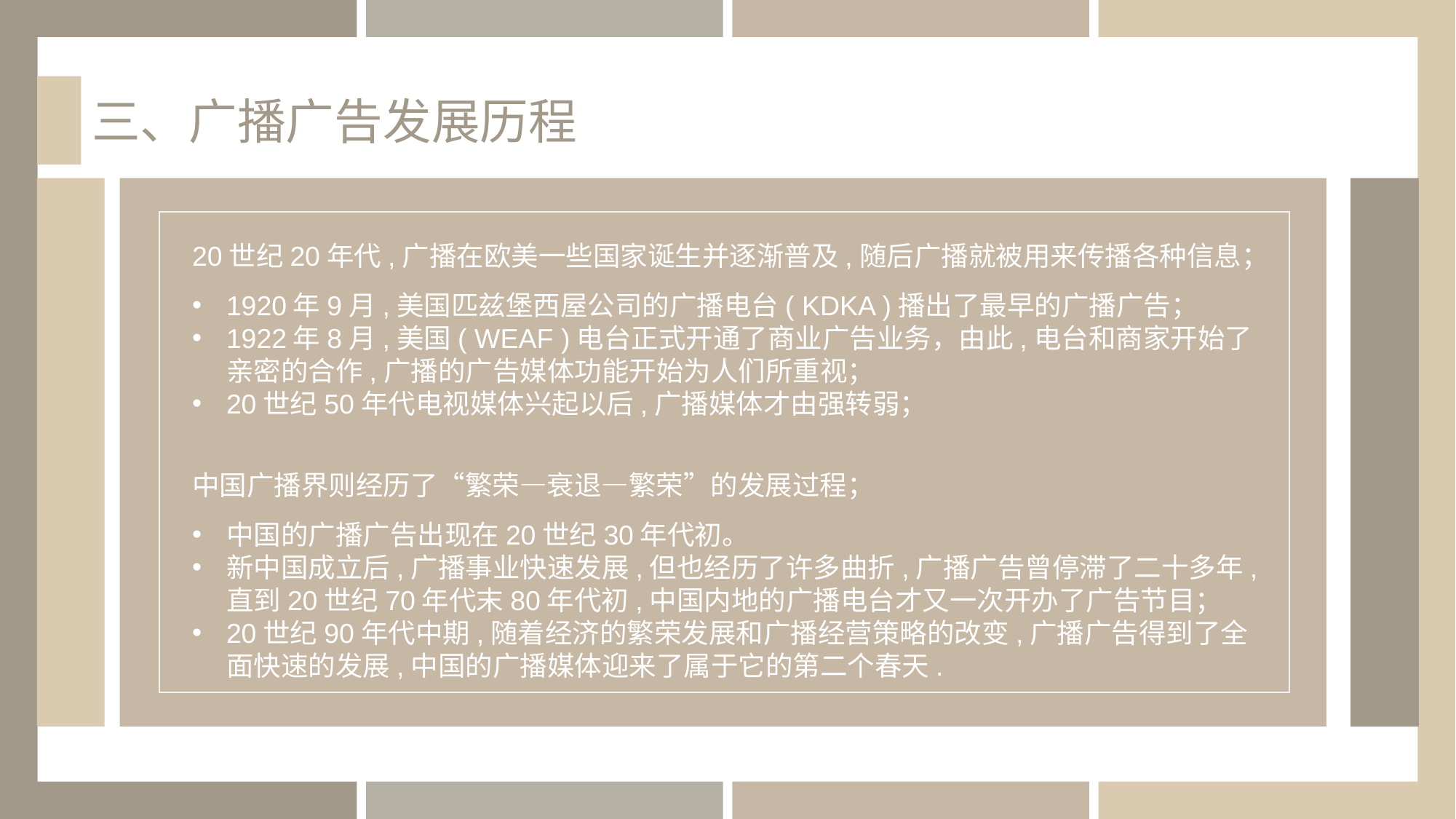

三、广播广告发展历程

20世纪20年代,广播在欧美一些国家诞生并逐渐普及,随后广播就被用来传播各种信息；
1920年9月,美国匹兹堡西屋公司的广播电台( KDKA )播出了最早的广播广告；
1922年8月,美国( WEAF )电台正式开通了商业广告业务，由此,电台和商家开始了亲密的合作,广播的广告媒体功能开始为人们所重视；
20世纪50年代电视媒体兴起以后,广播媒体才由强转弱；

中国广播界则经历了“繁荣—衰退—繁荣”的发展过程；
中国的广播广告出现在20世纪30年代初。
新中国成立后,广播事业快速发展,但也经历了许多曲折,广播广告曾停滞了二十多年,直到20世纪70年代末80年代初,中国内地的广播电台才又一次开办了广告节目；
20世纪90年代中期,随着经济的繁荣发展和广播经营策略的改变,广播广告得到了全面快速的发展,中国的广播媒体迎来了属于它的第二个春天.